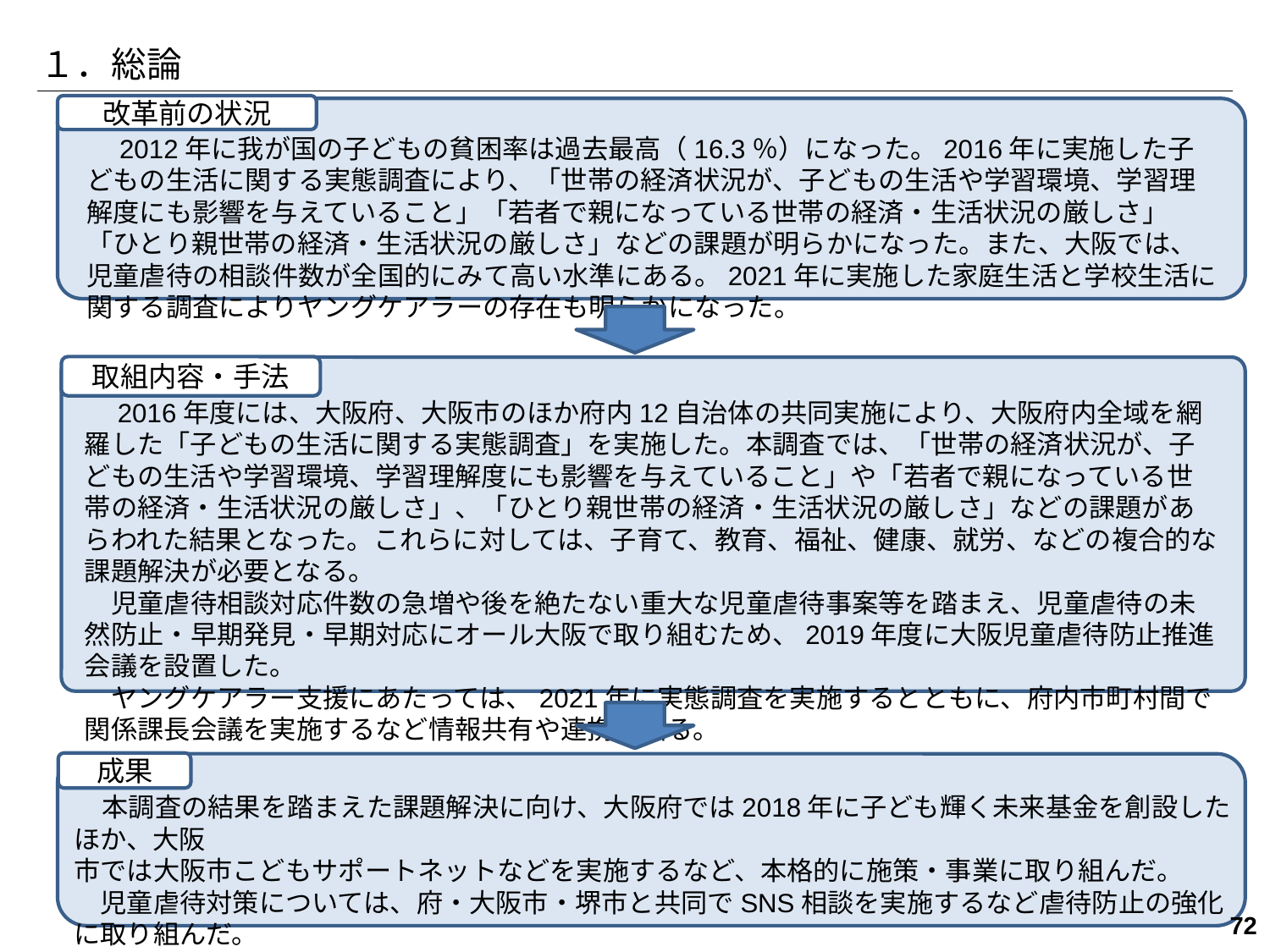

１．総論
改革前の状況

　2012年に我が国の子どもの貧困率は過去最高（16.3％）になった。2016年に実施した子どもの生活に関する実態調査により、「世帯の経済状況が、子どもの生活や学習環境、学習理解度にも影響を与えていること」「若者で親になっている世帯の経済・生活状況の厳しさ」「ひとり親世帯の経済・生活状況の厳しさ」などの課題が明らかになった。また、大阪では、児童虐待の相談件数が全国的にみて高い水準にある。2021年に実施した家庭生活と学校生活に関する調査によりヤングケアラーの存在も明らかになった。

取組内容・手法

　2016年度には、大阪府、大阪市のほか府内12自治体の共同実施により、大阪府内全域を網羅した「子どもの生活に関する実態調査」を実施した。本調査では、「世帯の経済状況が、子どもの生活や学習環境、学習理解度にも影響を与えていること」や「若者で親になっている世帯の経済・生活状況の厳しさ」、「ひとり親世帯の経済・生活状況の厳しさ」などの課題があらわれた結果となった。これらに対しては、子育て、教育、福祉、健康、就労、などの複合的な課題解決が必要となる。
　児童虐待相談対応件数の急増や後を絶たない重大な児童虐待事案等を踏まえ、児童虐待の未然防止・早期発見・早期対応にオール大阪で取り組むため、2019年度に大阪児童虐待防止推進会議を設置した。
　ヤングケアラー支援にあたっては、2021年に実態調査を実施するとともに、府内市町村間で関係課長会議を実施するなど情報共有や連携を図る。

　成果

　本調査の結果を踏まえた課題解決に向け、大阪府では2018年に子ども輝く未来基金を創設したほか、大阪
市では大阪市こどもサポートネットなどを実施するなど、本格的に施策・事業に取り組んだ。
　児童虐待対策については、府・大阪市・堺市と共同でSNS相談を実施するなど虐待防止の強化に取り組んだ。
　ヤングケアラーの実態調査により必要となる支援策を検討し、新たな支援策に取り組んだ。
72